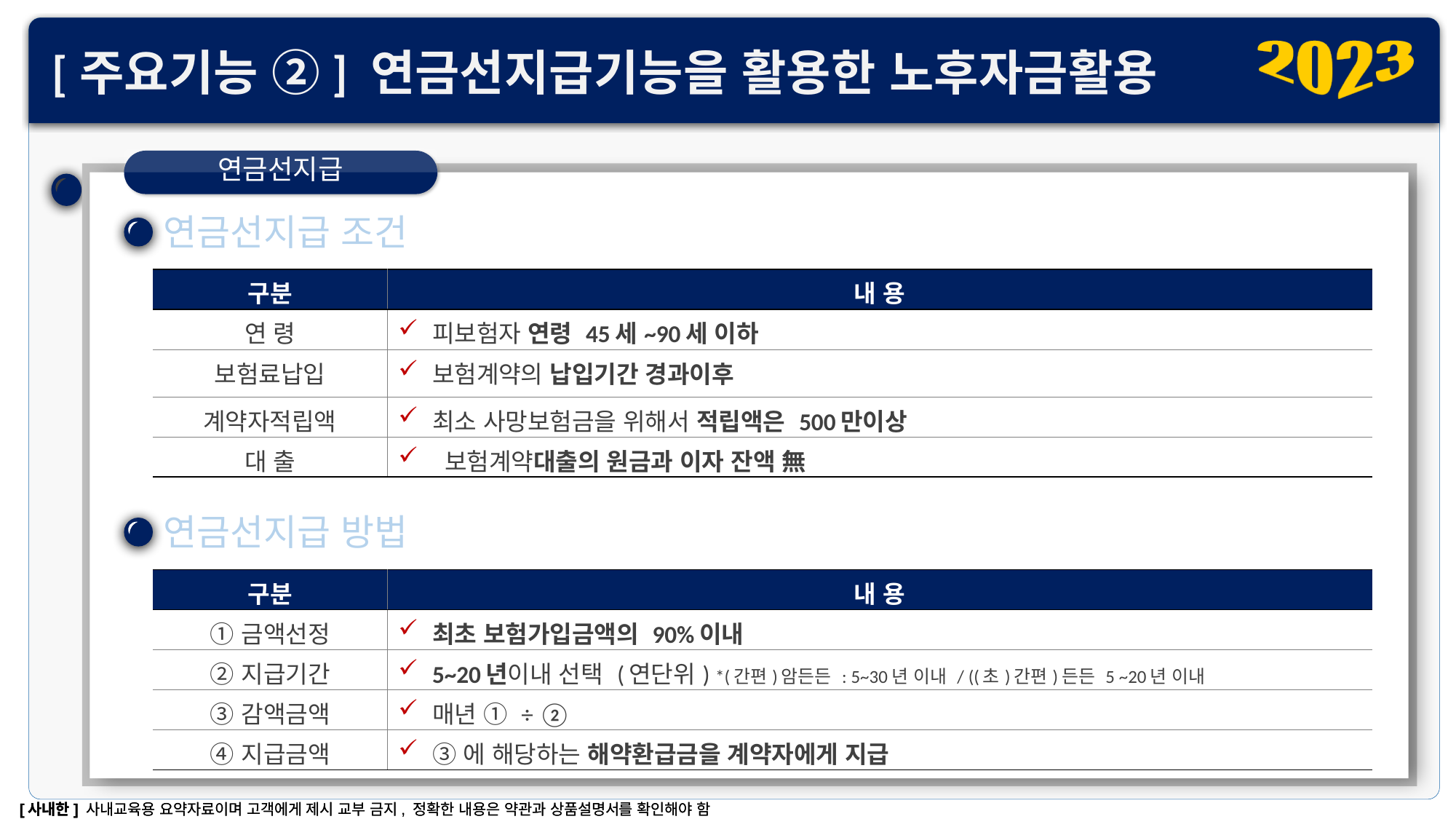

[주요기능 ②] 연금선지급기능을 활용한 노후자금활용
연금선지급

연금선지급 조건

| 구분 | 내 용 |
| --- | --- |
| 연 령 | 피보험자 연령 45세~90세 이하 |
| 보험료납입 | 보험계약의 납입기간 경과이후 |
| 계약자적립액 | 최소 사망보험금을 위해서 적립액은 500만이상 |
| 대 출 | 보험계약대출의 원금과 이자 잔액 無 |
연금선지급 방법

| 구분 | 내 용 |
| --- | --- |
| ①금액선정 | 최초 보험가입금액의 90%이내 |
| ②지급기간 | 5~20년이내 선택 (연단위) \*(간편)암든든 : 5~30년 이내 / ((초)간편)든든 5 ~20년 이내 |
| ③감액금액 | 매년 ① ÷ ② |
| ④지급금액 | ③에 해당하는 해약환급금을 계약자에게 지급 |